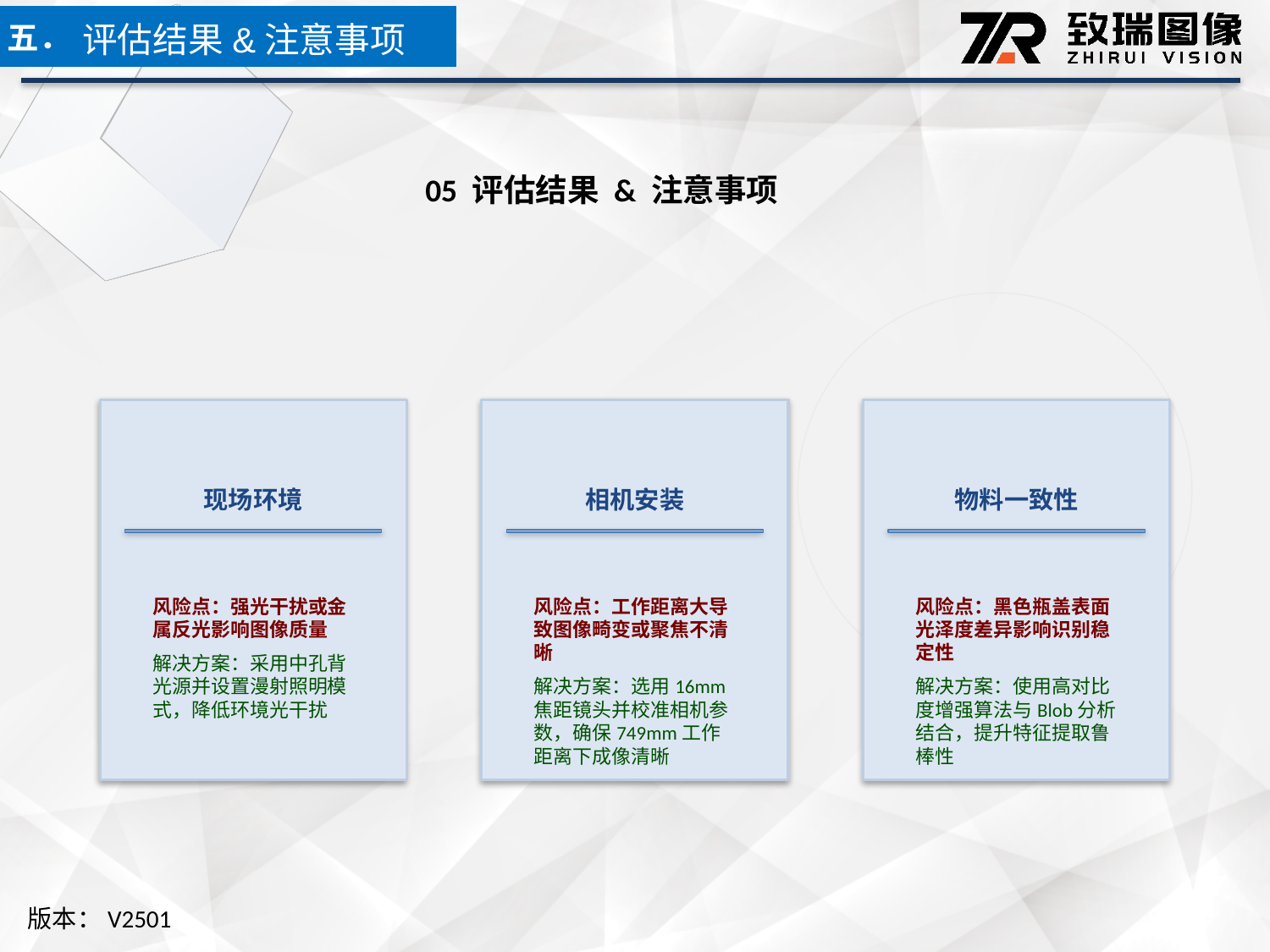

五．
评估结果&注意事项

05 评估结果 & 注意事项

现场环境

相机安装

物料一致性

风险点：强光干扰或金属反光影响图像质量
解决方案：采用中孔背光源并设置漫射照明模式，降低环境光干扰

风险点：工作距离大导致图像畸变或聚焦不清晰
解决方案：选用16mm焦距镜头并校准相机参数，确保749mm工作距离下成像清晰

风险点：黑色瓶盖表面光泽度差异影响识别稳定性
解决方案：使用高对比度增强算法与Blob分析结合，提升特征提取鲁棒性